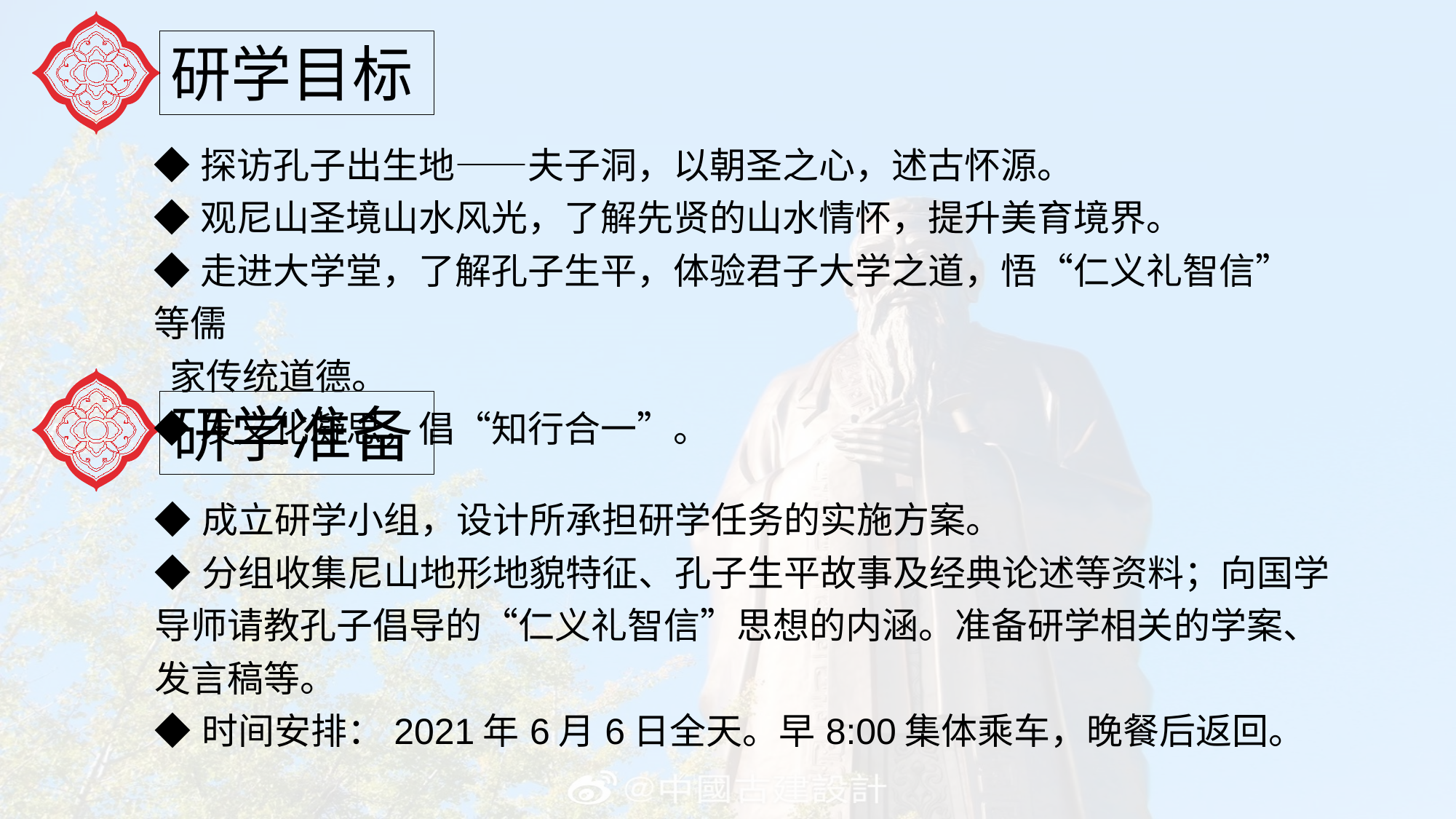

研学目标
| ◆探访孔子出生地——夫子洞，以朝圣之心，述古怀源。 ◆观尼山圣境山水风光，了解先贤的山水情怀，提升美育境界。 ◆走进大学堂，了解孔子生平，体验君子大学之道，悟“仁义礼智信”等儒 家传统道德。 ◆发文化凝思，倡“知行合一”。 |
| --- |

研学准备
| ◆成立研学小组，设计所承担研学任务的实施方案。 ◆分组收集尼山地形地貌特征、孔子生平故事及经典论述等资料；向国学导师请教孔子倡导的“仁义礼智信”思想的内涵。准备研学相关的学案、发言稿等。 ◆时间安排：2021年6月6日全天。早8:00集体乘车，晚餐后返回。 |
| --- |